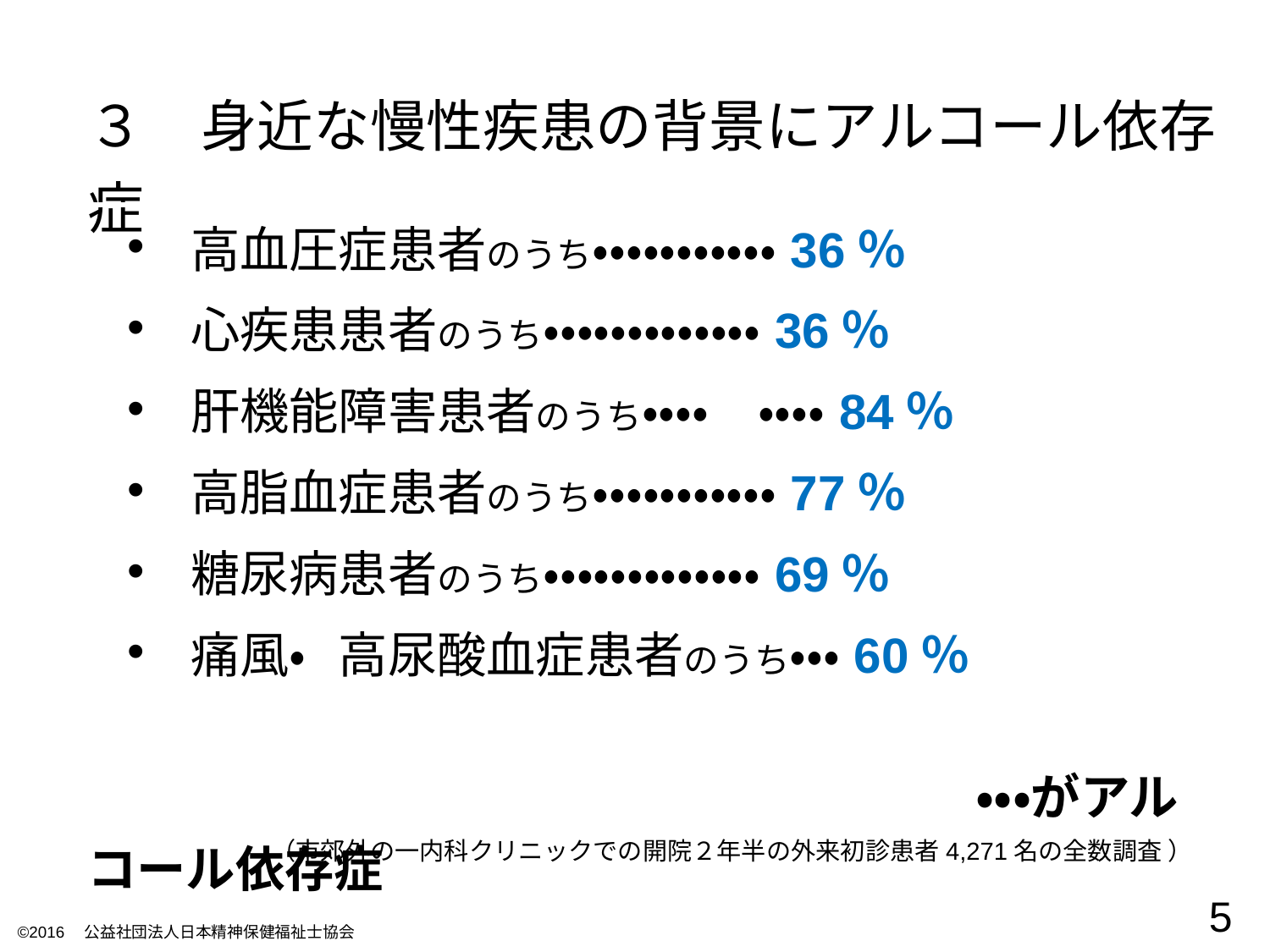

| ３　身近な慢性疾患の背景にアルコール依存症 |
| --- |
|  |
|  |
| 高血圧症患者のうち・・・・・・・・・・・36％ 心疾患患者のうち・・・・・・・・・・・・・36％ 肝機能障害患者のうち・・・・　・・・・84％ 高脂血症患者のうち・・・・・・・・・・・77％ 糖尿病患者のうち・・・・・・・・・・・・・69％ 痛風・高尿酸血症患者のうち・・・60％ 　　　　　　　　　　　　　　　 　　　　　　　　　　　　　　　　　　・・・がアルコール依存症 |
| --- |
|  |
（市郊外の一内科クリニックでの開院２年半の外来初診患者4,271名の全数調査 ）
5
©2016　公益社団法人日本精神保健福祉士協会